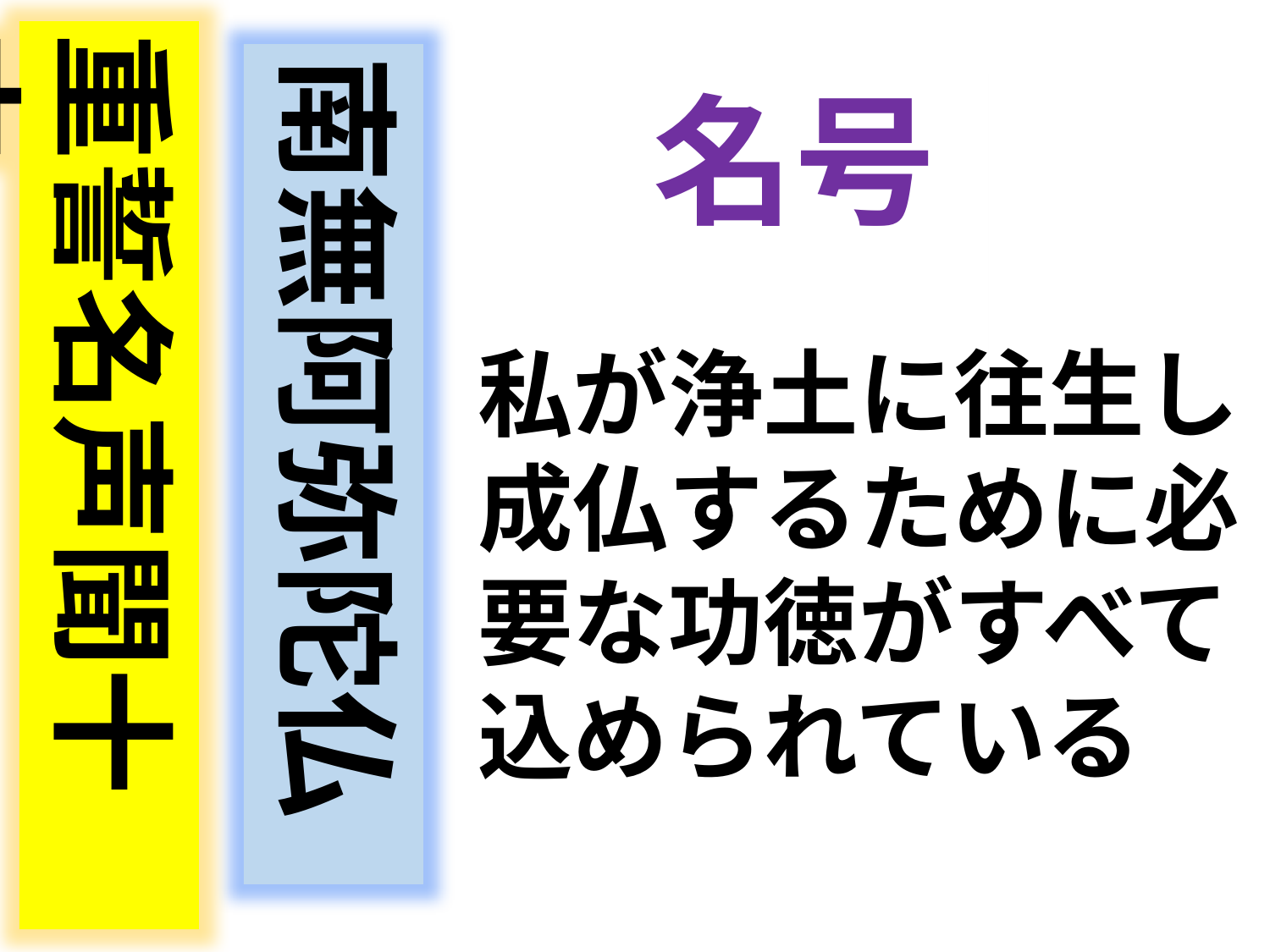

重誓名声聞十方
南無阿弥陀仏
名号
私が浄土に往生し成仏するために必要な功徳がすべて込められている